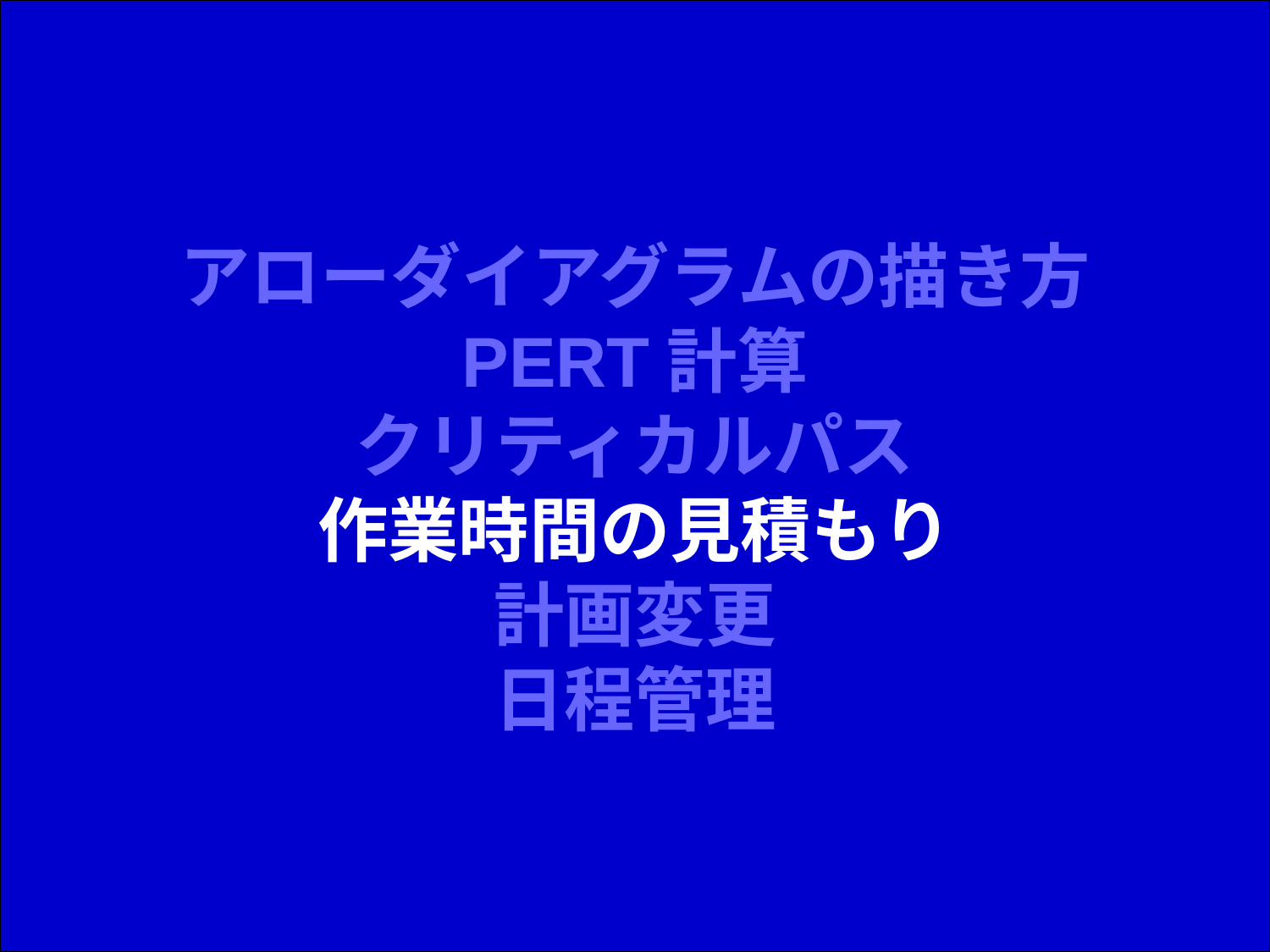

# アローダイアグラムの描き方 PERT計算 クリティカルパス 作業時間の見積もり 計画変更 日程管理